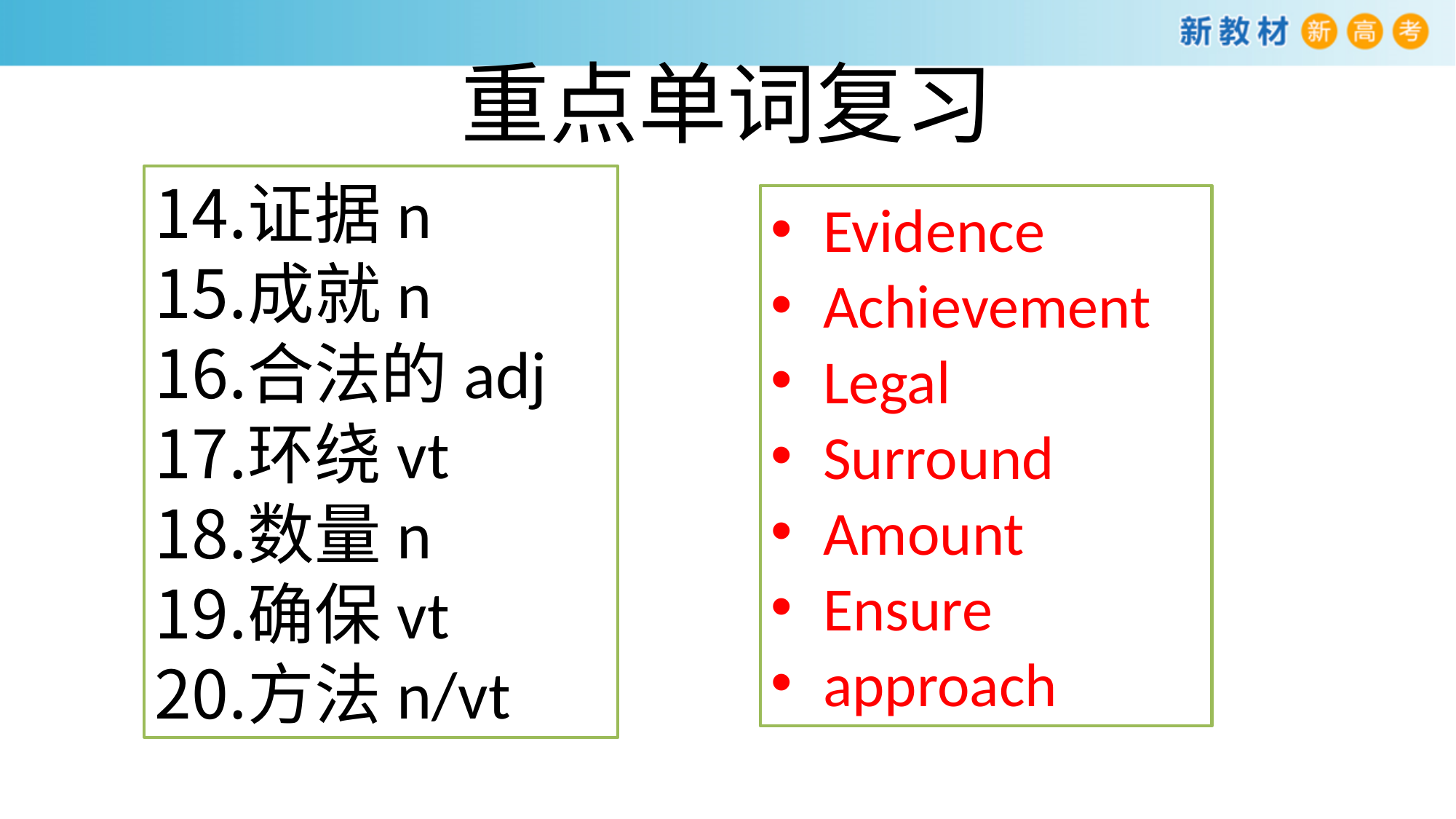

# 重点单词复习
证据n
成就n
合法的adj
环绕vt
数量n
确保vt
方法n/vt
Evidence
Achievement
Legal
Surround
Amount
Ensure
approach